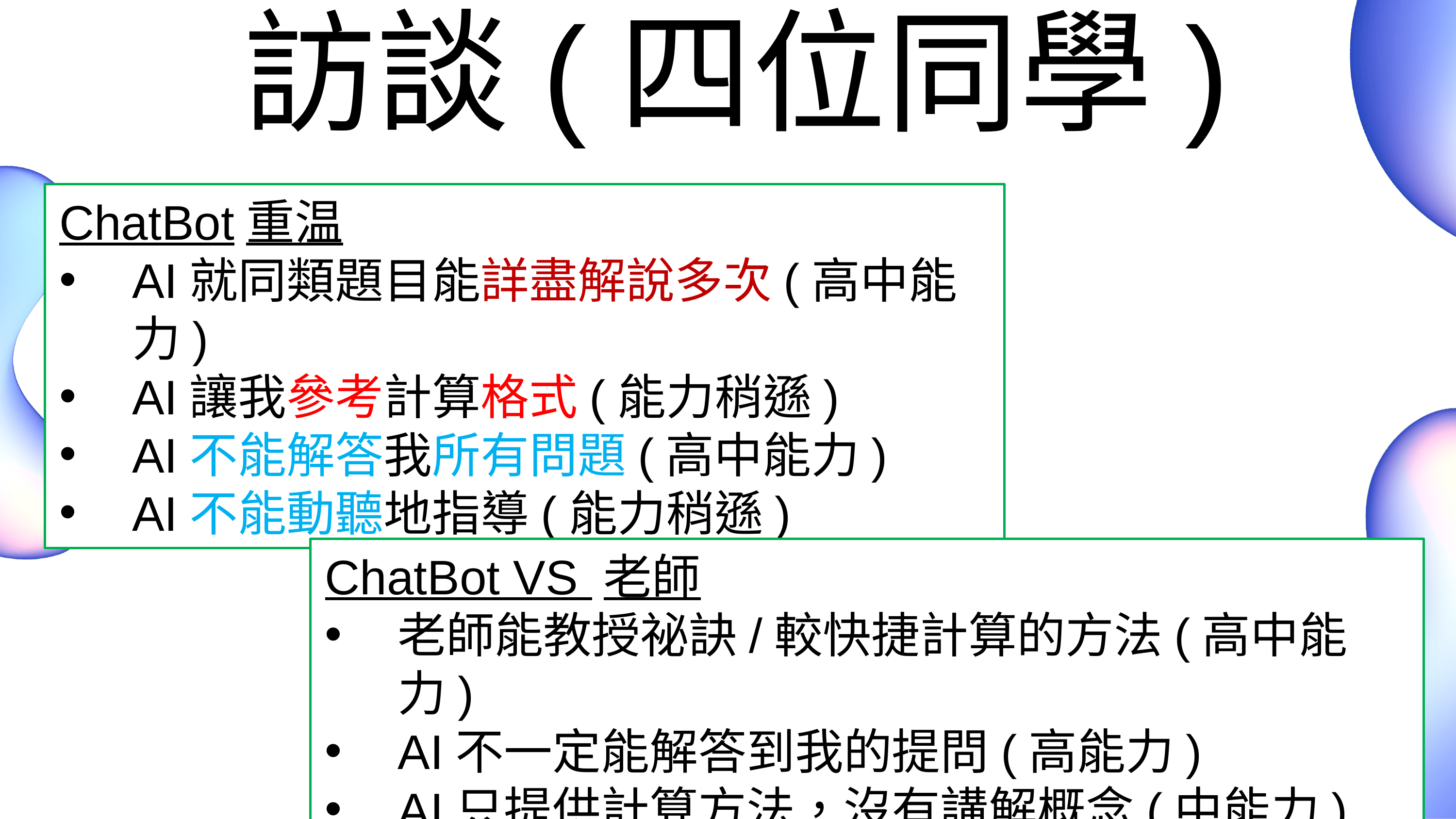

# 訪談(四位同學)
ChatBot重温
AI就同類題目能詳盡解說多次(高中能力)
AI讓我參考計算格式(能力稍遜)
AI不能解答我所有問題(高中能力)
AI不能動聽地指導(能力稍遜)
ChatBot VS 老師
老師能教授祕訣/較快捷計算的方法(高中能力)
AI不一定能解答到我的提問(高能力)
AI只提供計算方法，沒有講解概念(中能力)